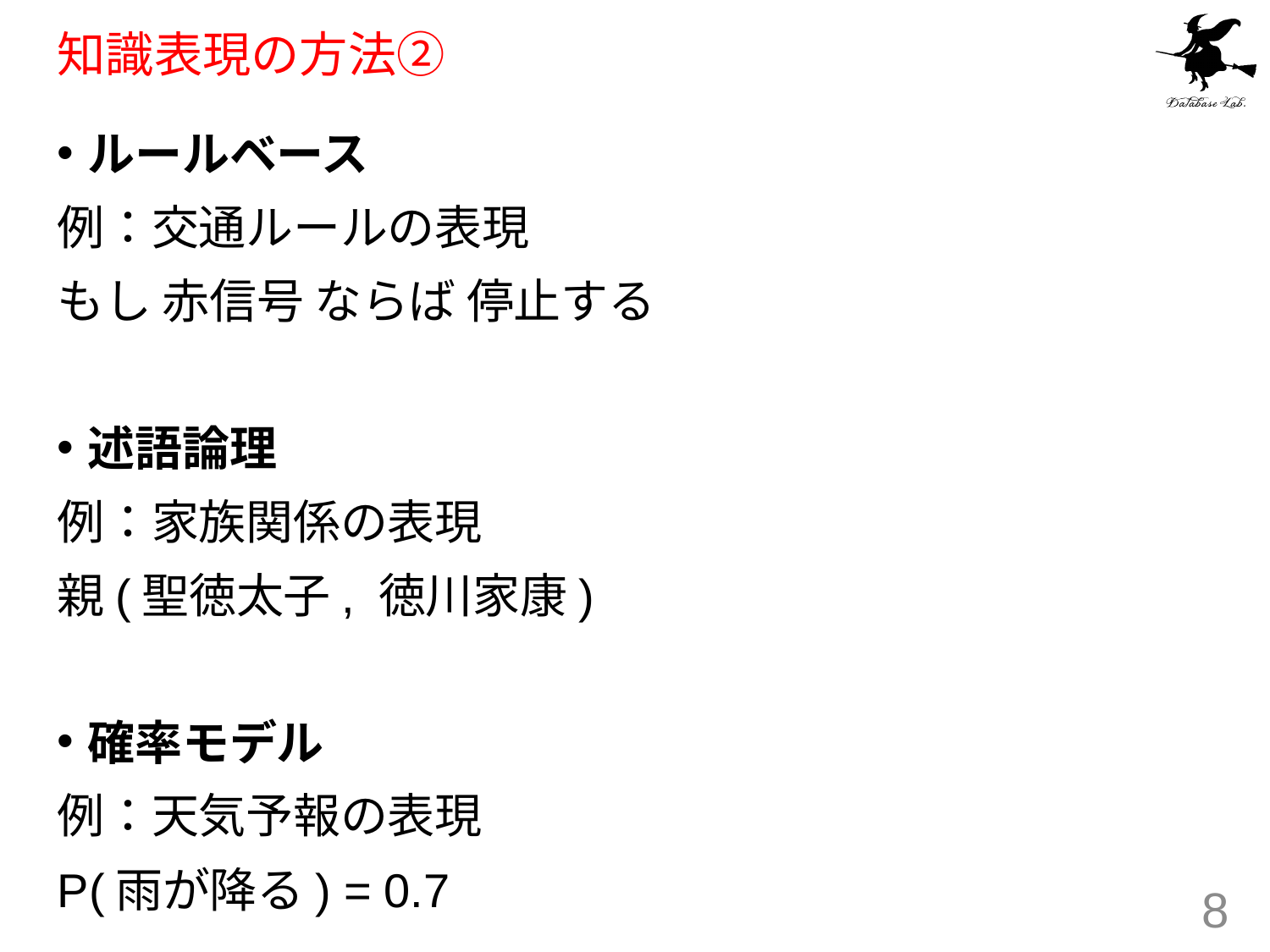

# 知識表現の方法②
ルールベース
例：交通ルールの表現
もし 赤信号 ならば 停止する

述語論理
例：家族関係の表現
親(聖徳太子, 徳川家康)

確率モデル
例：天気予報の表現
P(雨が降る) = 0.7

8